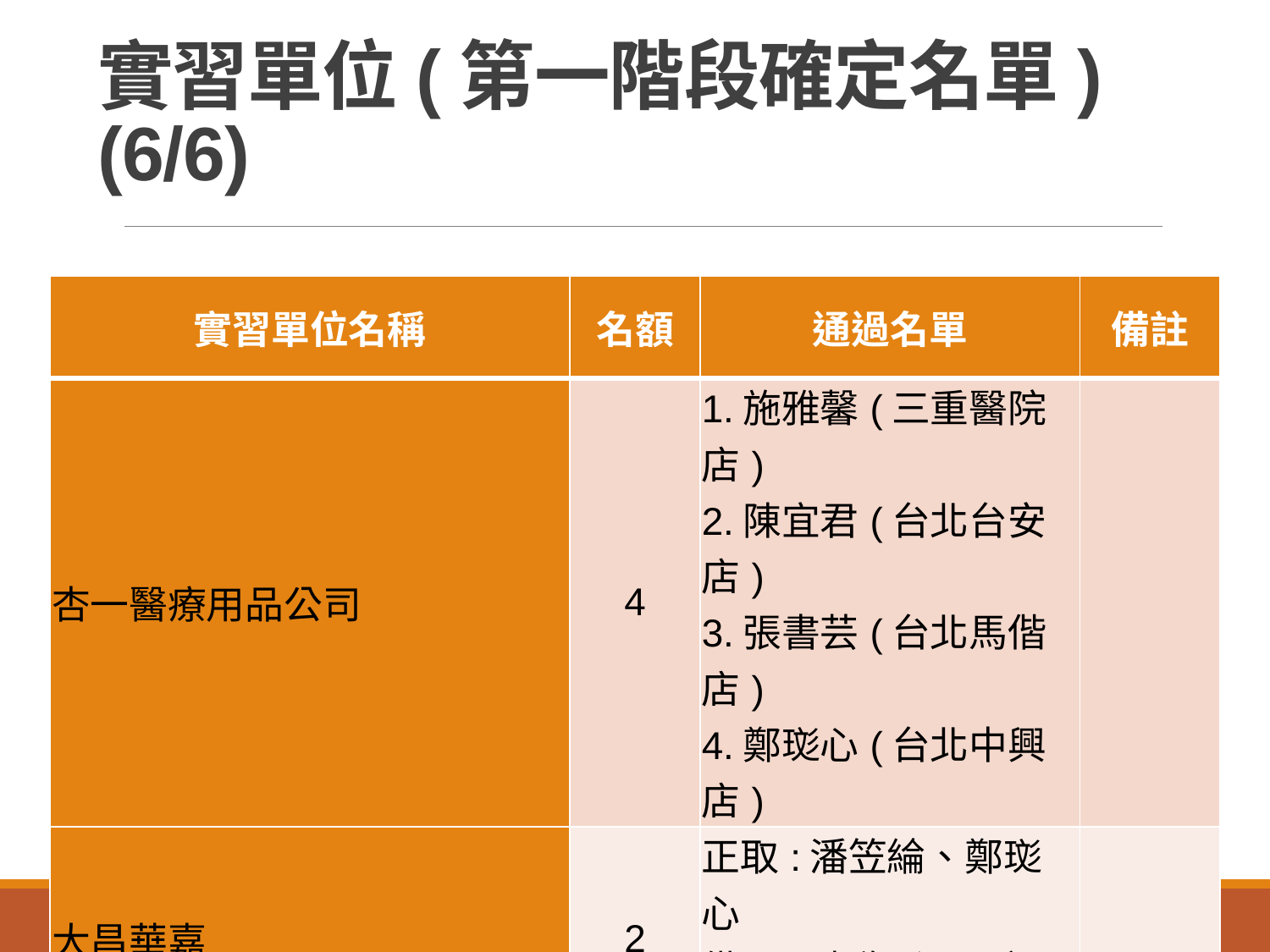

# 實習單位(第一階段確定名單)(6/6)
| 實習單位名稱 | 名額 | 通過名單 | 備註 |
| --- | --- | --- | --- |
| 杏一醫療用品公司 | 4 | 1.施雅馨(三重醫院店) 2.陳宜君(台北台安店) 3.張書芸(台北馬偕店) 4.鄭珳心(台北中興店) |  |
| 大昌華嘉 | 2 | 正取:潘笠綸、鄭珳心 備取:陳欣彤、張語倢 |  |
7